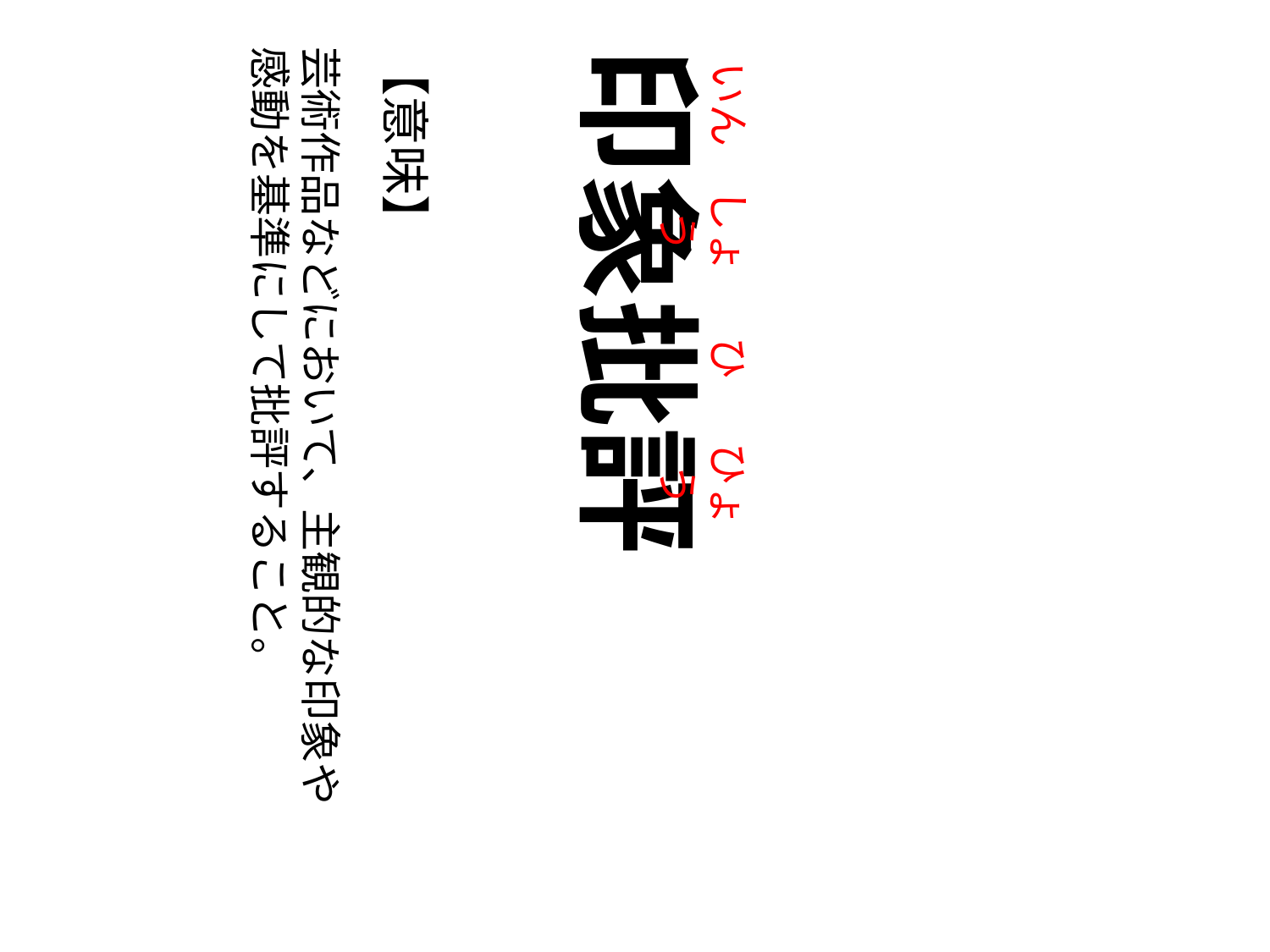

いん
しょう
ひ
ひょう
【意味】

芸術作品などにおいて、主観的な印象や
感動を基準にして批評すること。
印象批評